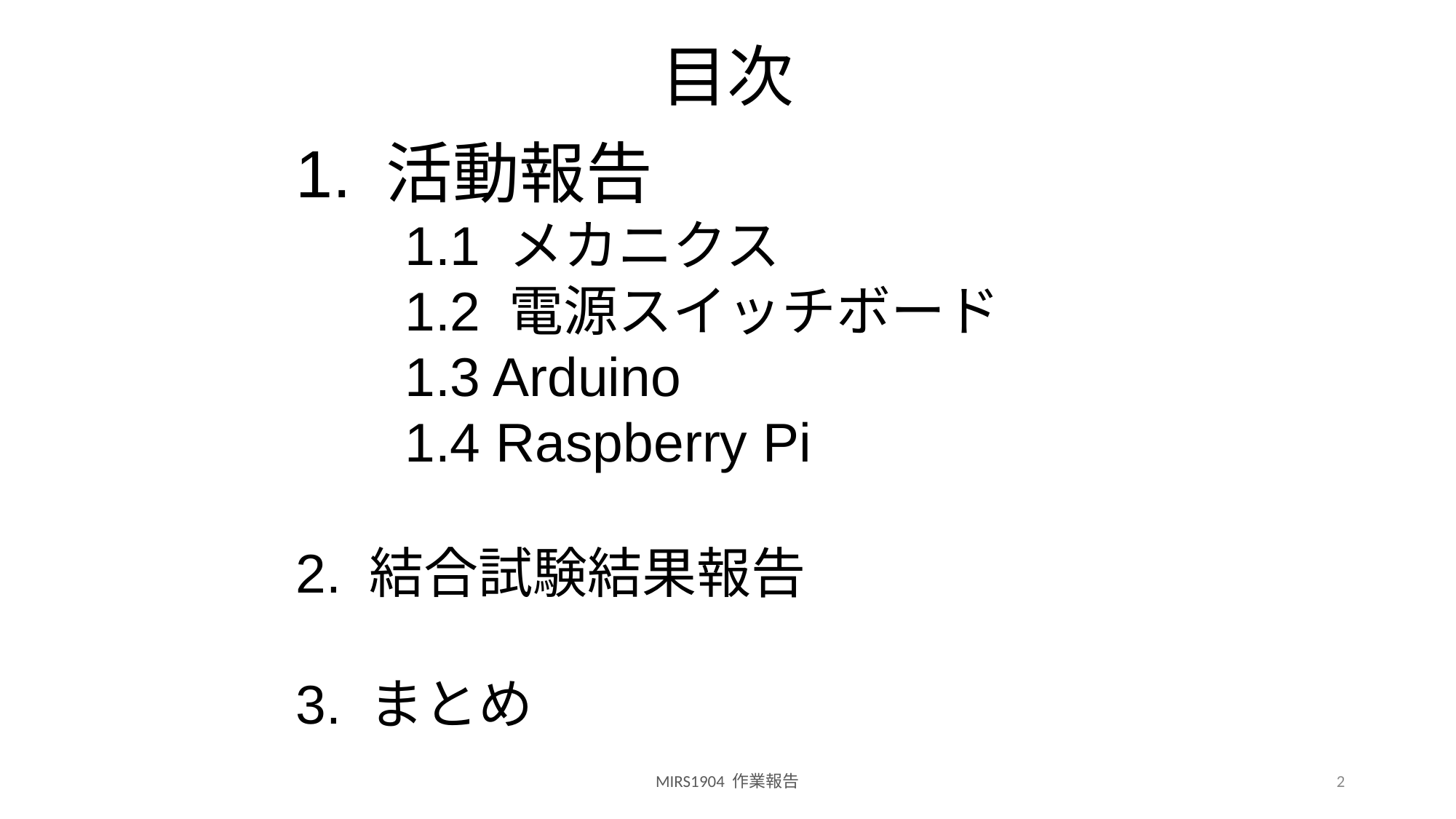

# 目次
1. 活動報告
	1.1 メカニクス
	1.2 電源スイッチボード
	1.3 Arduino
	1.4 Raspberry Pi

2. 結合試験結果報告

3. まとめ
MIRS1904 作業報告
2